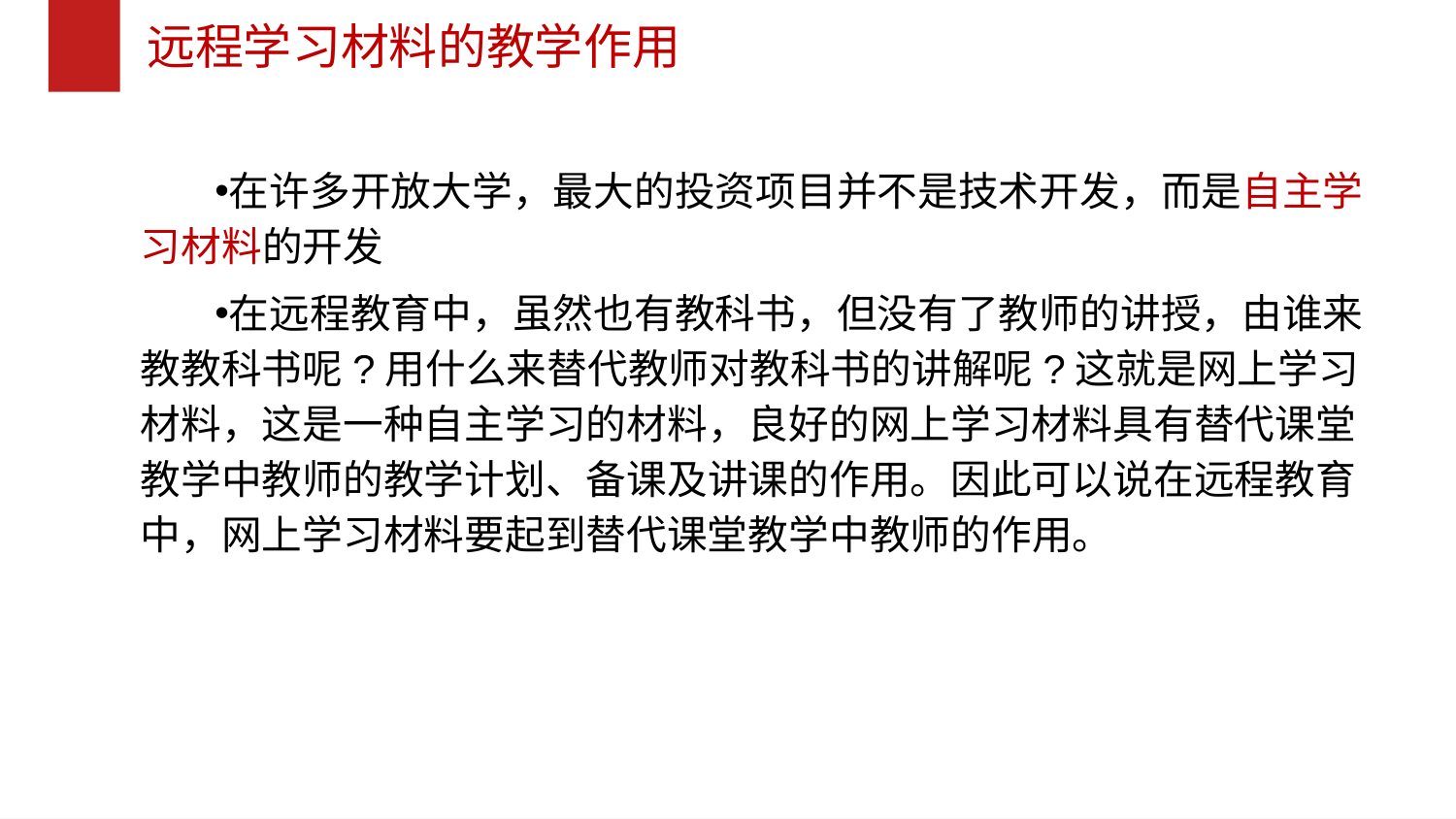

远程学习材料的教学作用

在许多开放大学，最大的投资项目并不是技术开发，而是自主学习材料的开发
在远程教育中，虽然也有教科书，但没有了教师的讲授，由谁来教教科书呢?用什么来替代教师对教科书的讲解呢?这就是网上学习材料，这是一种自主学习的材料，良好的网上学习材料具有替代课堂教学中教师的教学计划、备课及讲课的作用。因此可以说在远程教育中，网上学习材料要起到替代课堂教学中教师的作用。